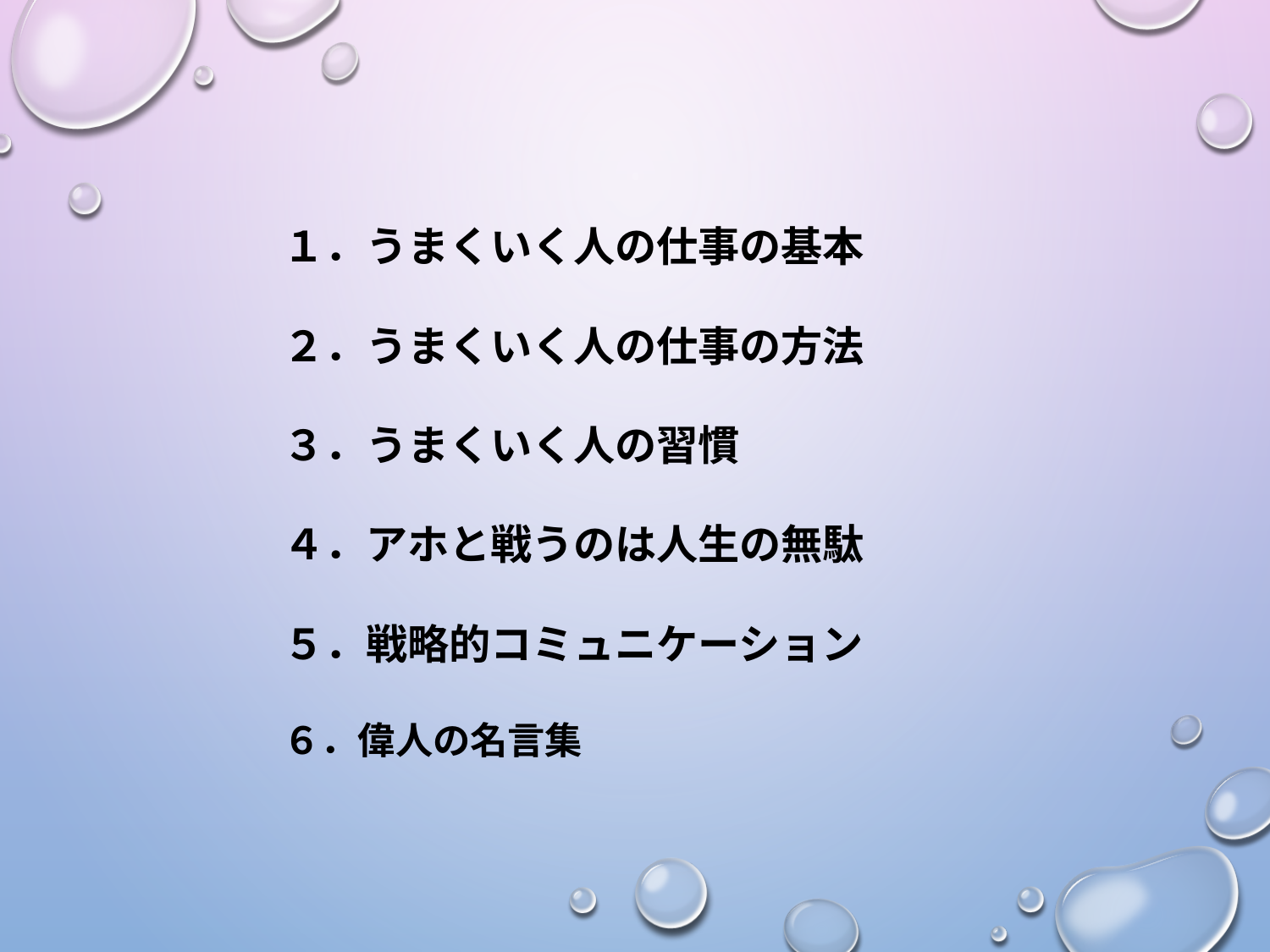

# １．うまくいく人の仕事の基本 ２．うまくいく人の仕事の方法 ３．うまくいく人の習慣 ４．アホと戦うのは人生の無駄 ５．戦略的コミュニケーション ６．偉人の名言集